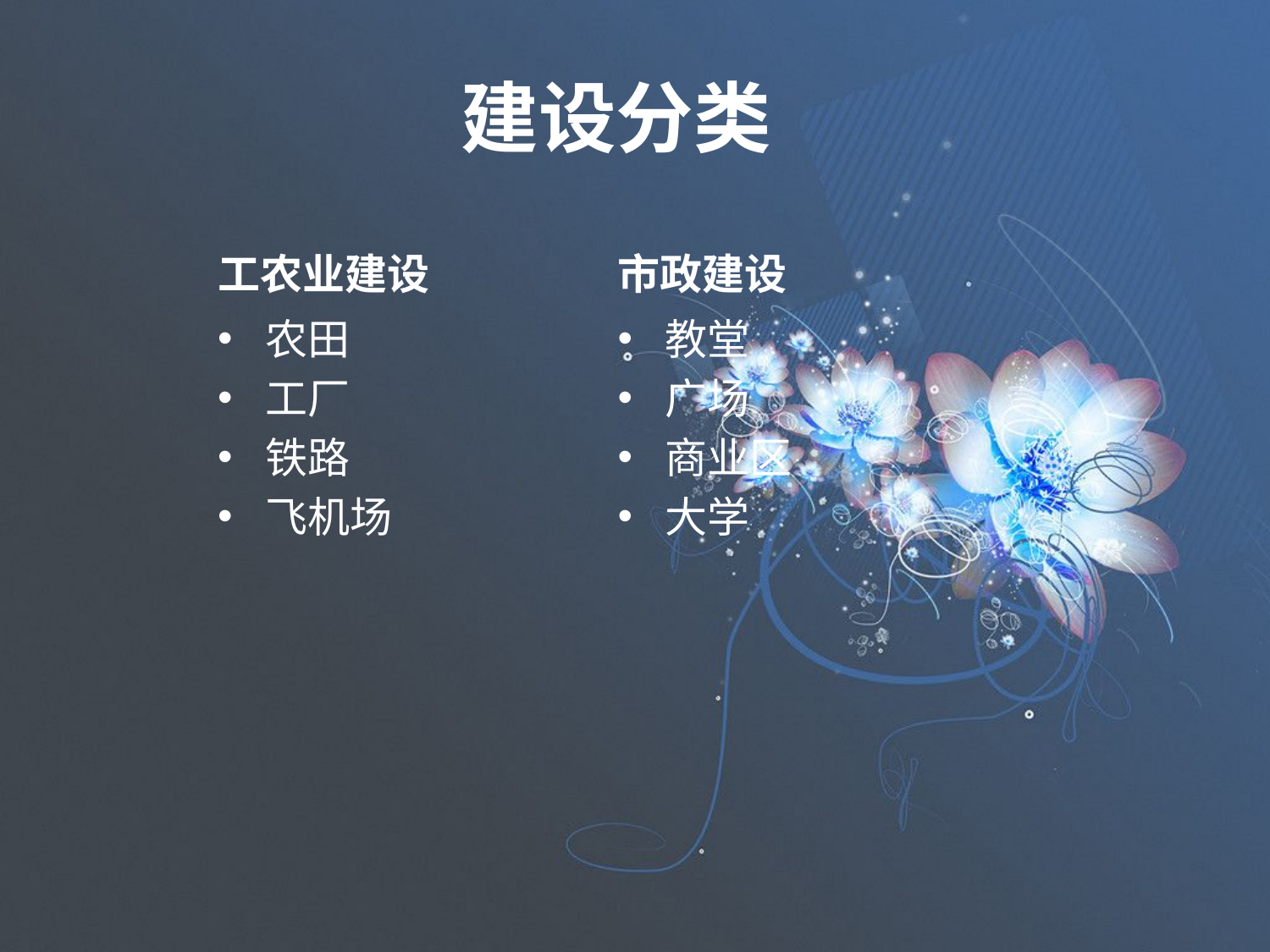

# 建设分类
工农业建设
市政建设
农田
工厂
铁路
飞机场
教堂
广场
商业区
大学